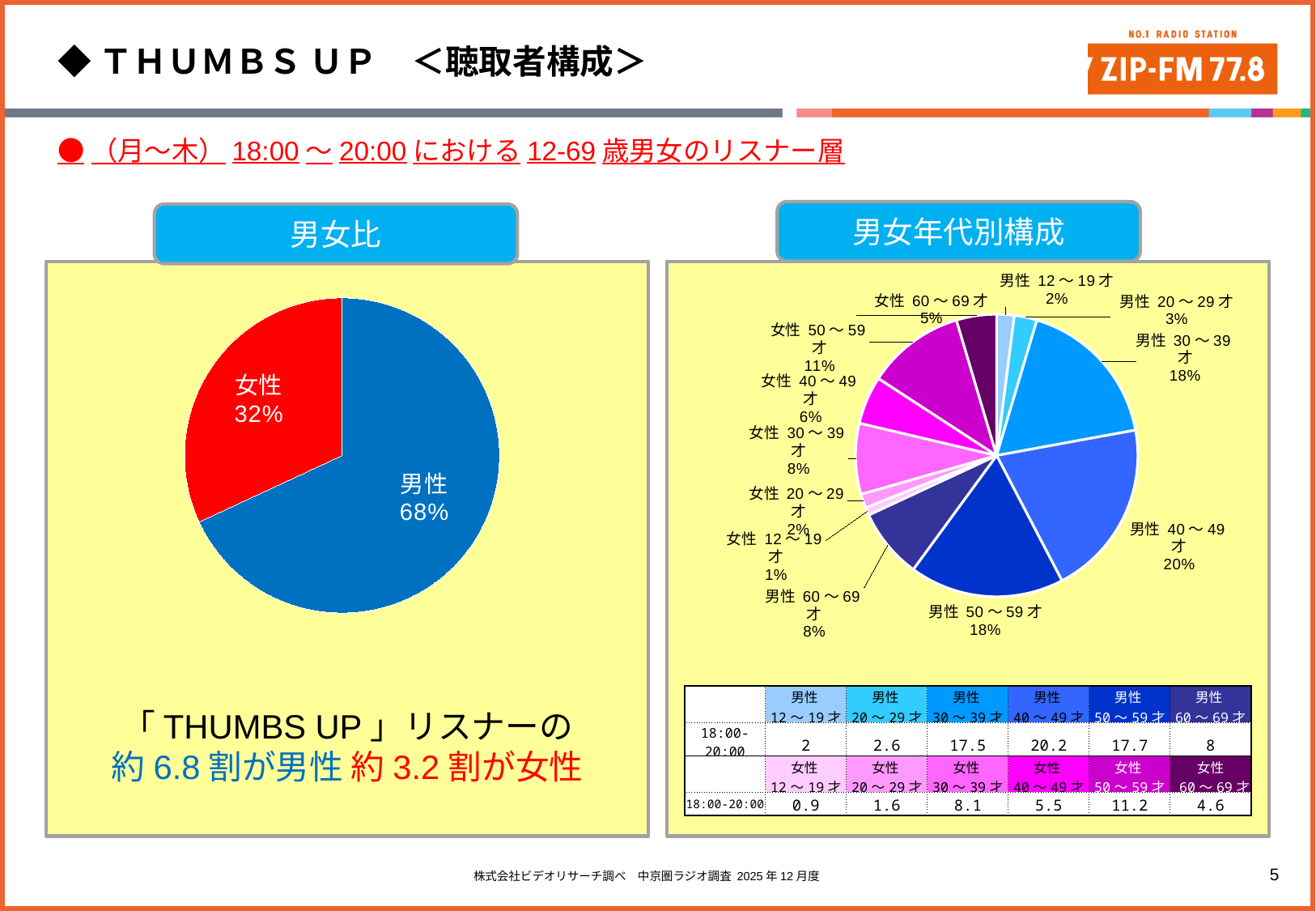

◆ＴＨＵＭＢＳ ＵＰ　＜聴取者構成＞
●（月～木）18:00～20:00における12-69歳男女のリスナー層
男女年代別構成
男女比

### Chart

| Category |  |
|---|---|
| 男性 12～19才 | 2.0 |
| 男性 20～29才 | 2.6 |
| 男性 30～39才 | 17.5 |
| 男性 40～49才 | 20.2 |
| 男性 50～59才 | 17.7 |
| 男性 60～69才 | 8.0 |
| 女性 12～19才 | 0.9 |
| 女性 20～29才 | 1.6 |
| 女性 30～39才 | 8.1 |
| 女性 40～49才 | 5.5 |
| 女性 50～59才 | 11.2 |
| 女性 60～69才 | 4.6 |

### Chart

| Category |  |
|---|---|
| 男性 | 68.0 |
| 女性 | 31.9 |
|  | 男性 12～19才 | 男性 20～29才 | 男性 30～39才 | 男性 40～49才 | 男性 50～59才 | 男性 60～69才 |
| --- | --- | --- | --- | --- | --- | --- |
| 18:00-20:00 | 2 | 2.6 | 17.5 | 20.2 | 17.7 | 8 |
|  | 女性 12～19才 | 女性 20～29才 | 女性 30～39才 | 女性 40～49才 | 女性 50～59才 | 女性 60～69才 |
| 18:00-20:00 | 0.9 | 1.6 | 8.1 | 5.5 | 11.2 | 4.6 |
「THUMBS UP」リスナーの
約6.8割が男性 約3.2割が女性
株式会社ビデオリサーチ調べ　中京圏ラジオ調査 2025年12月度